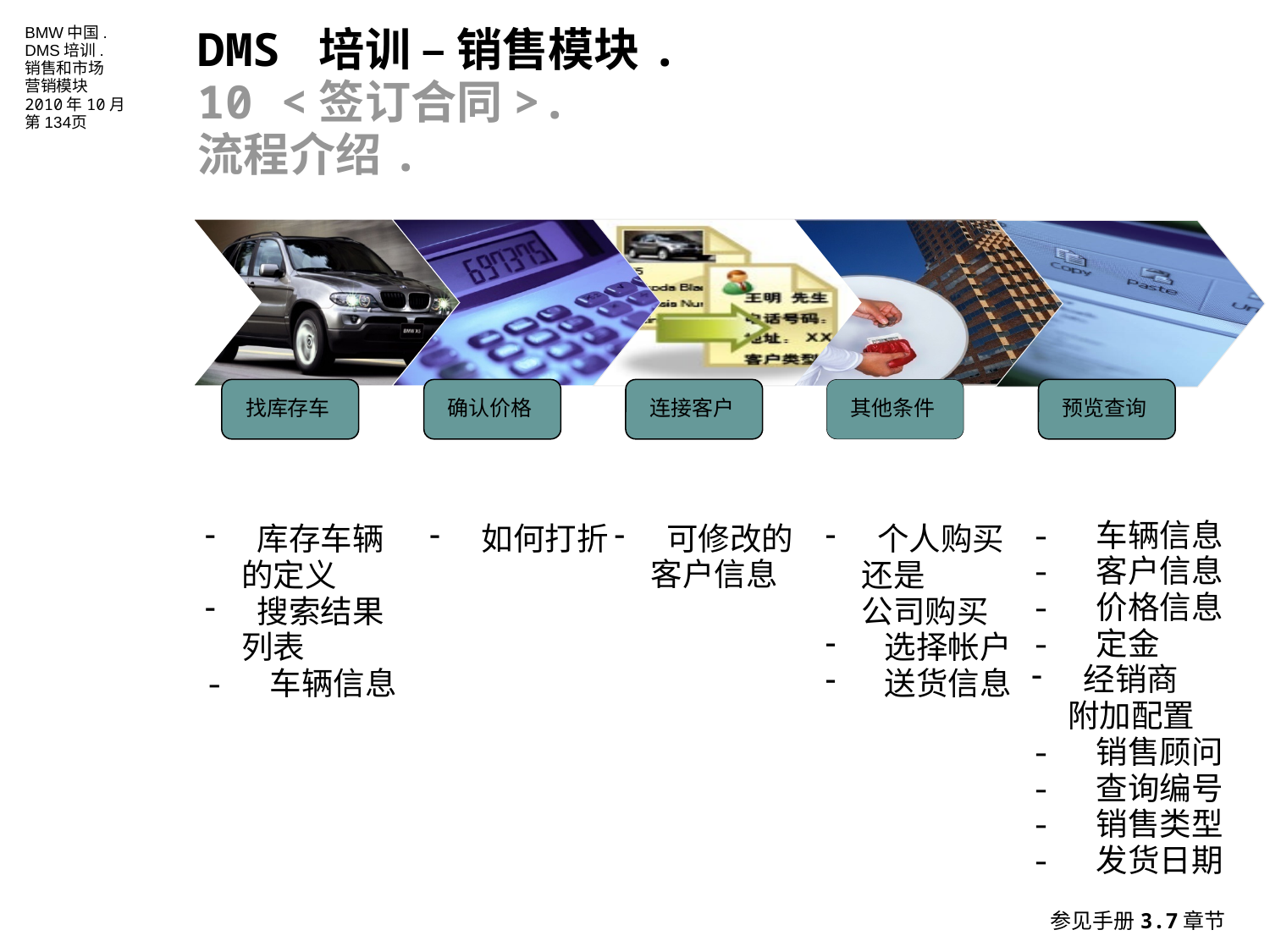

DMS 培训 – 销售模块.
10 <签订合同>.
流程介绍.

找库存车
确认价格
连接客户
其他条件
预览查询
-  车辆信息
-  客户信息
-  价格信息
-  定金
  经销商
    附加配置
-  销售顾问
-  查询编号
-  销售类型
-  发货日期
  如何打折

  可修改的
    客户信息
  库存车辆
    的定义
  搜索结果
    列表
-  车辆信息
  个人购买
    还是
    公司购买
   选择帐户
   送货信息
参见手册3.7章节